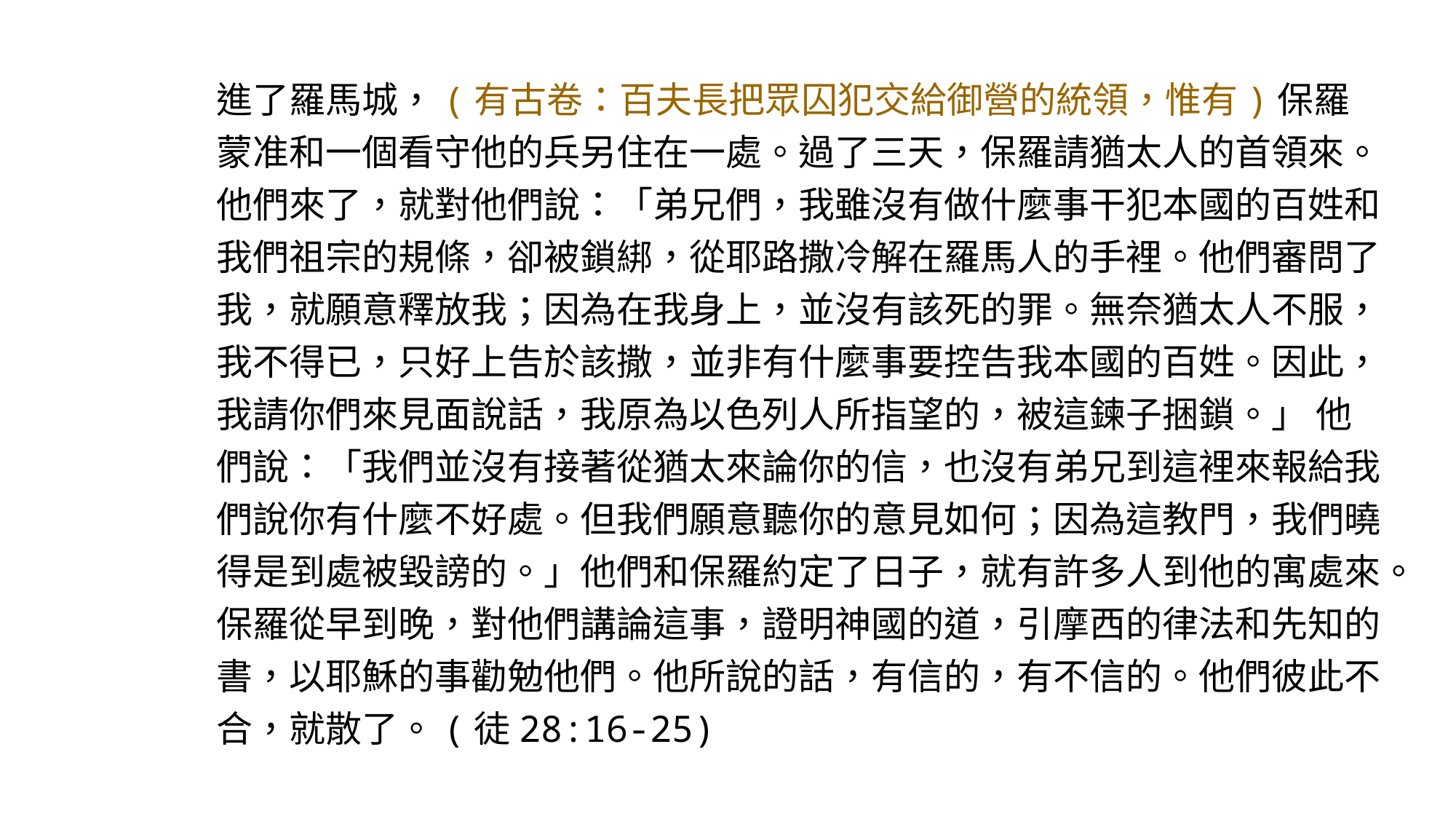

進了羅馬城，(有古卷：百夫長把眾囚犯交給御營的統領，惟有)保羅蒙准和一個看守他的兵另住在一處。過了三天，保羅請猶太人的首領來。他們來了，就對他們說：「弟兄們，我雖沒有做什麼事干犯本國的百姓和我們祖宗的規條，卻被鎖綁，從耶路撒冷解在羅馬人的手裡。他們審問了我，就願意釋放我；因為在我身上，並沒有該死的罪。無奈猶太人不服，我不得已，只好上告於該撒，並非有什麼事要控告我本國的百姓。因此，我請你們來見面說話，我原為以色列人所指望的，被這鍊子捆鎖。」 他們說：「我們並沒有接著從猶太來論你的信，也沒有弟兄到這裡來報給我們說你有什麼不好處。但我們願意聽你的意見如何；因為這教門，我們曉得是到處被毀謗的。」他們和保羅約定了日子，就有許多人到他的寓處來。保羅從早到晚，對他們講論這事，證明神國的道，引摩西的律法和先知的書，以耶穌的事勸勉他們。他所說的話，有信的，有不信的。他們彼此不合，就散了。(徒28:16-25)